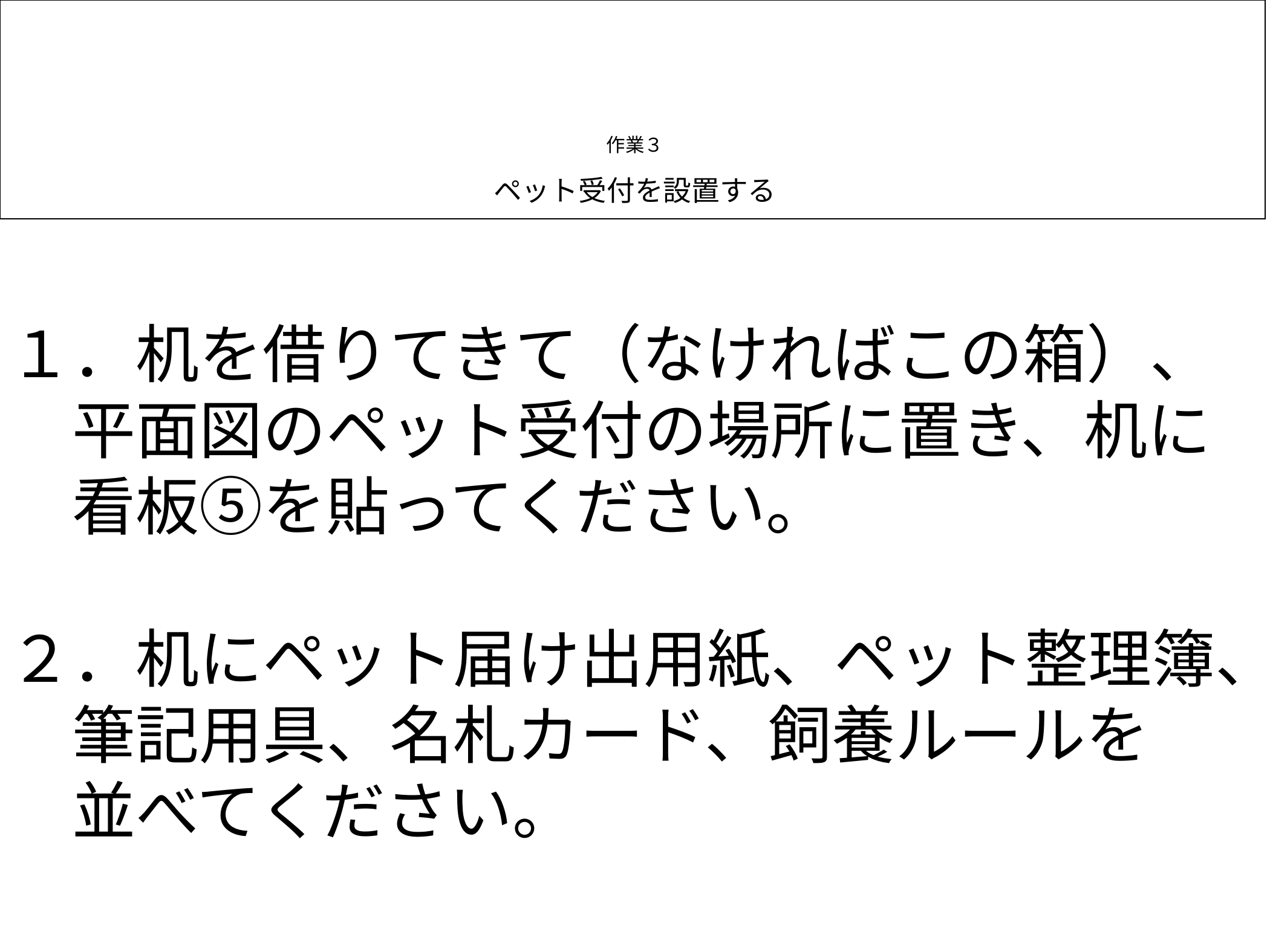

# 作業３ ペット受付を設置する
１．机を借りてきて（なければこの箱）、
　平面図のペット受付の場所に置き、机に
　看板⑤を貼ってください。

２．机にペット届け出用紙、ペット整理簿、
　筆記用具、名札カード、飼養ルールを
　並べてください。